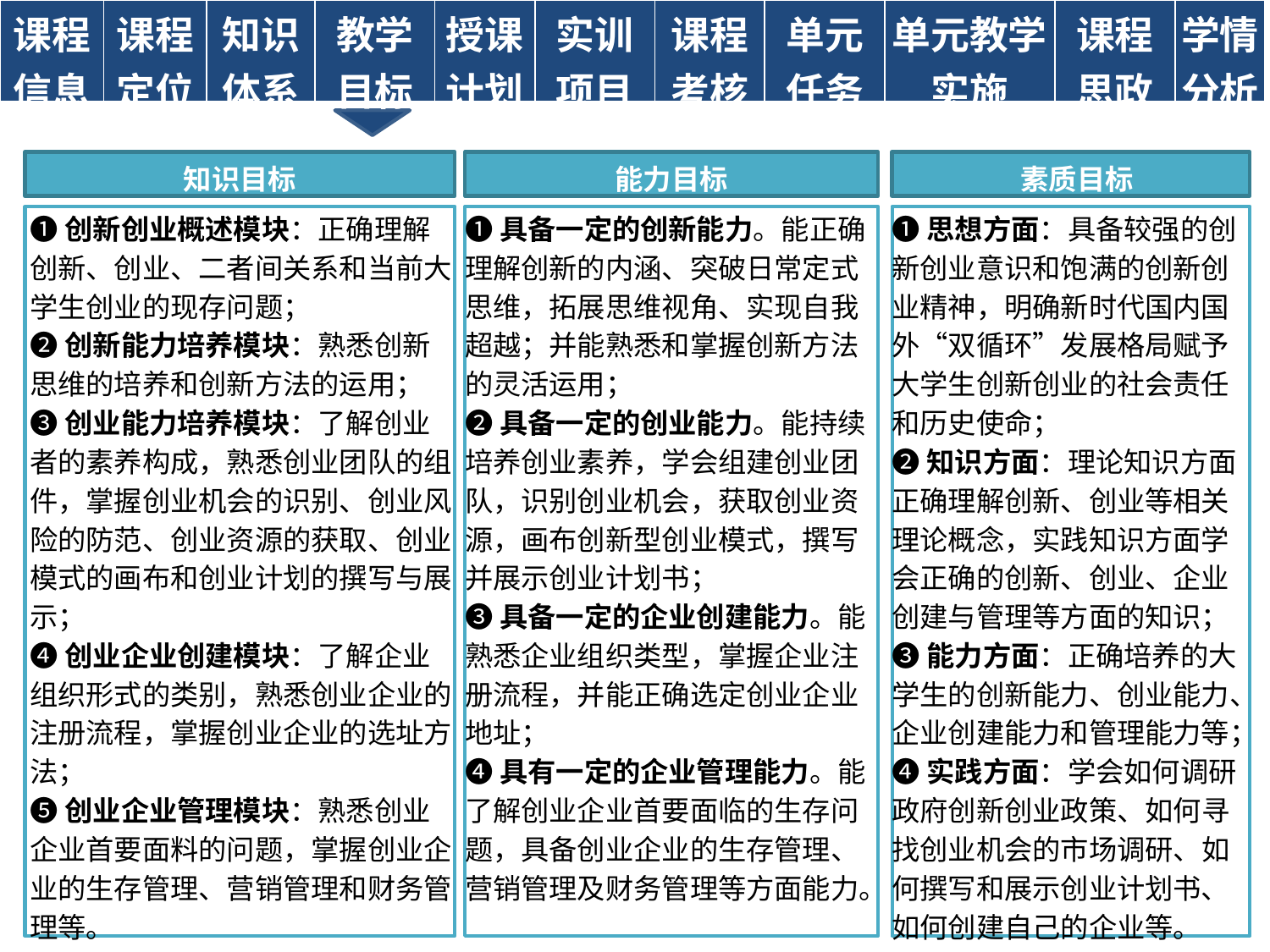

| 课程 信息 | 课程 定位 | 知识 体系 | 教学 目标 | 授课 计划 | 实训 项目 | 课程 考核 | 单元 任务 | 单元教学 实施 | 课程思政 | 学情分析 |
| --- | --- | --- | --- | --- | --- | --- | --- | --- | --- | --- |

知识目标
能力目标
 素质目标
❶创新创业概述模块：正确理解创新、创业、二者间关系和当前大学生创业的现存问题；
❷创新能力培养模块：熟悉创新思维的培养和创新方法的运用；
❸创业能力培养模块：了解创业者的素养构成，熟悉创业团队的组件，掌握创业机会的识别、创业风险的防范、创业资源的获取、创业模式的画布和创业计划的撰写与展示；
❹创业企业创建模块：了解企业组织形式的类别，熟悉创业企业的注册流程，掌握创业企业的选址方法；
❺创业企业管理模块：熟悉创业企业首要面料的问题，掌握创业企业的生存管理、营销管理和财务管理等。
❶具备一定的创新能力。能正确理解创新的内涵、突破日常定式思维，拓展思维视角、实现自我超越；并能熟悉和掌握创新方法的灵活运用；
❷具备一定的创业能力。能持续培养创业素养，学会组建创业团队，识别创业机会，获取创业资源，画布创新型创业模式，撰写并展示创业计划书；
❸具备一定的企业创建能力。能熟悉企业组织类型，掌握企业注册流程，并能正确选定创业企业地址；
❹具有一定的企业管理能力。能了解创业企业首要面临的生存问题，具备创业企业的生存管理、营销管理及财务管理等方面能力。
❶思想方面：具备较强的创新创业意识和饱满的创新创业精神，明确新时代国内国外“双循环”发展格局赋予大学生创新创业的社会责任和历史使命；
❷知识方面：理论知识方面正确理解创新、创业等相关理论概念，实践知识方面学会正确的创新、创业、企业创建与管理等方面的知识；
❸能力方面：正确培养的大学生的创新能力、创业能力、企业创建能力和管理能力等；
❹实践方面：学会如何调研政府创新创业政策、如何寻找创业机会的市场调研、如何撰写和展示创业计划书、如何创建自己的企业等。